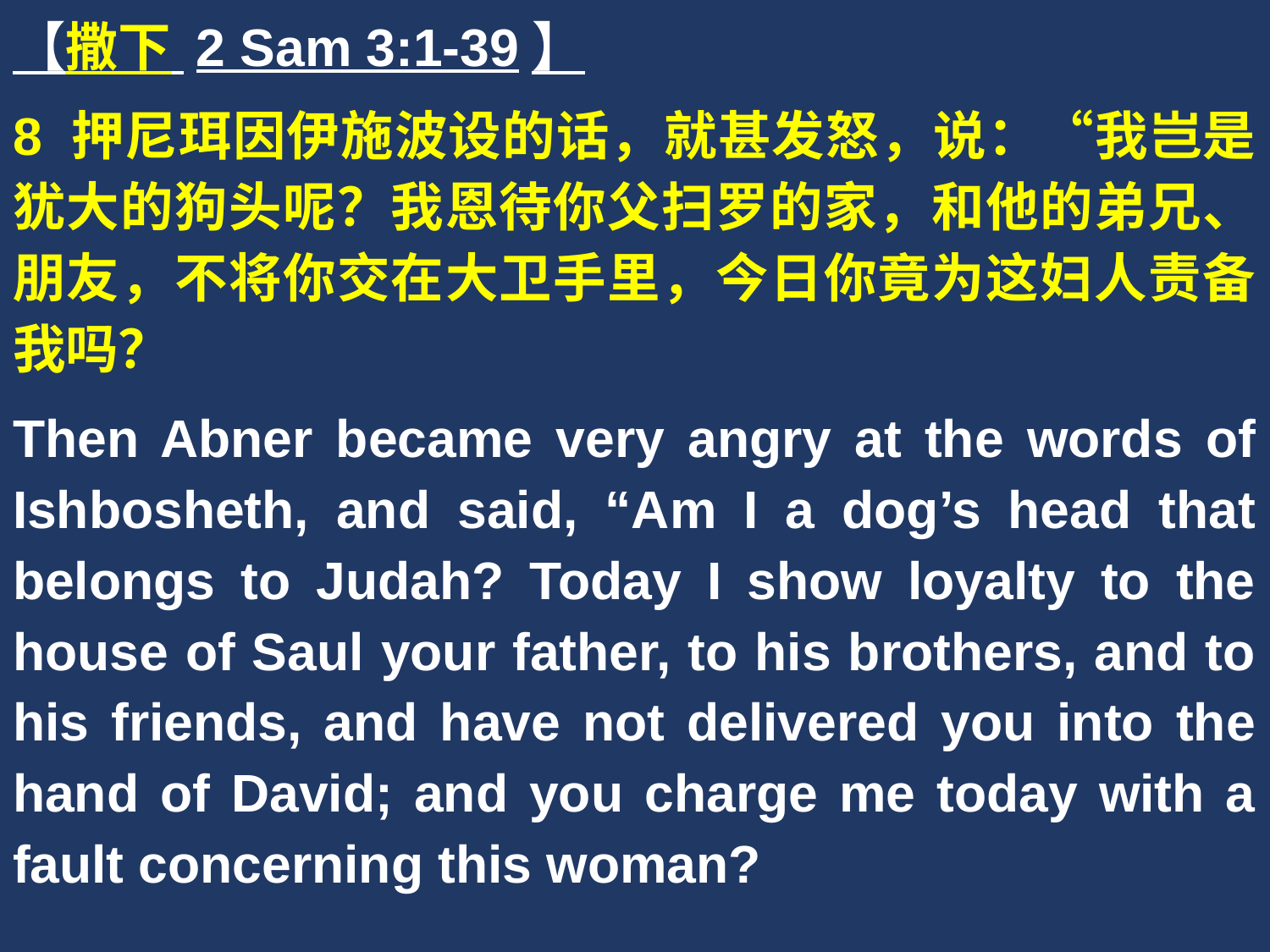

【撒下 2 Sam 3:1-39】
8 押尼珥因伊施波设的话，就甚发怒，说：“我岂是犹大的狗头呢？我恩待你父扫罗的家，和他的弟兄、朋友，不将你交在大卫手里，今日你竟为这妇人责备我吗？
Then Abner became very angry at the words of Ishbosheth, and said, “Am I a dog’s head that belongs to Judah? Today I show loyalty to the house of Saul your father, to his brothers, and to his friends, and have not delivered you into the hand of David; and you charge me today with a fault concerning this woman?